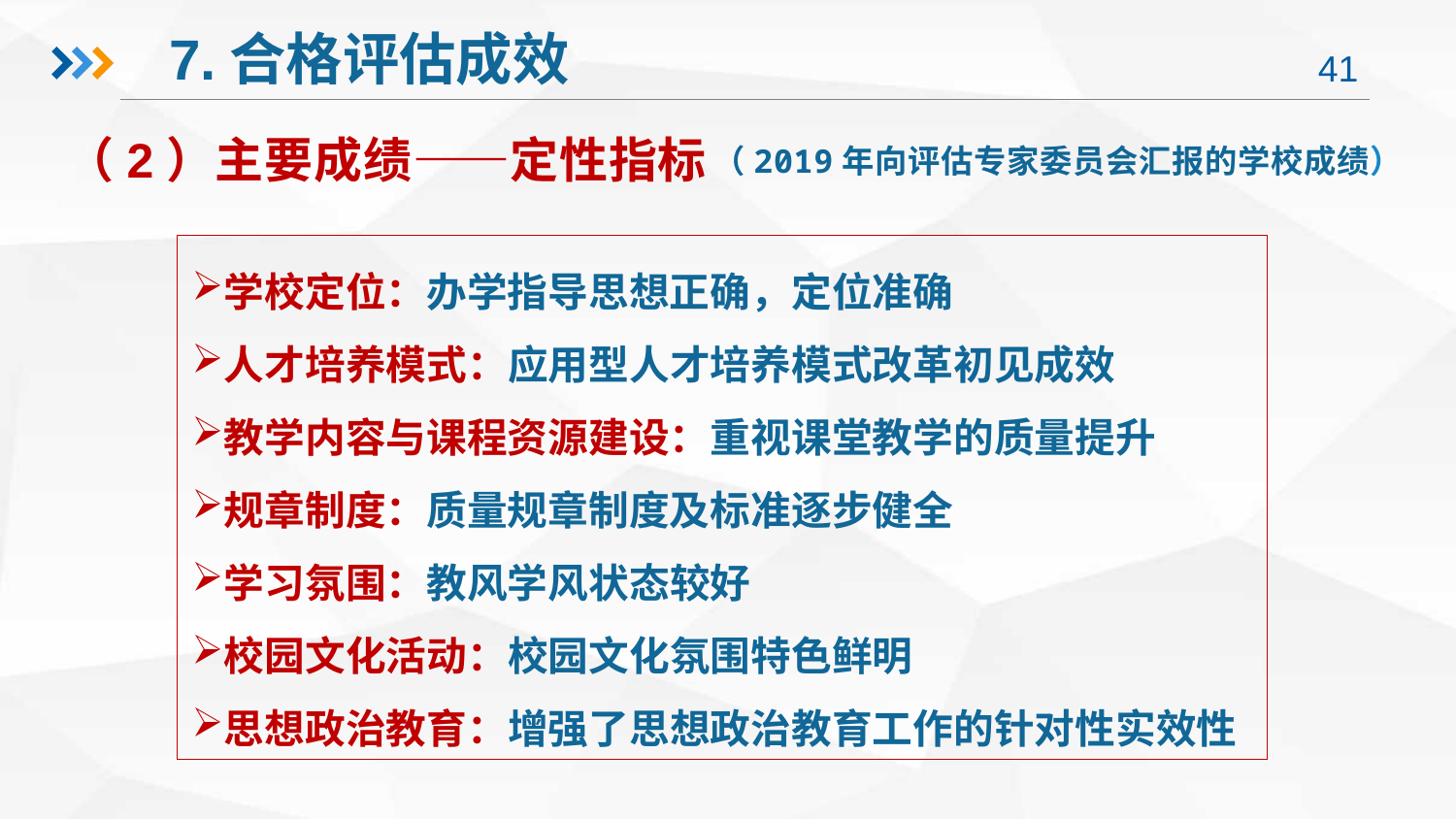

7.合格评估成效
（2）主要成绩——定性指标
（2019年向评估专家委员会汇报的学校成绩）
学校定位：办学指导思想正确，定位准确
人才培养模式：应用型人才培养模式改革初见成效
教学内容与课程资源建设：重视课堂教学的质量提升
规章制度：质量规章制度及标准逐步健全
学习氛围：教风学风状态较好
校园文化活动：校园文化氛围特色鲜明
思想政治教育：增强了思想政治教育工作的针对性实效性